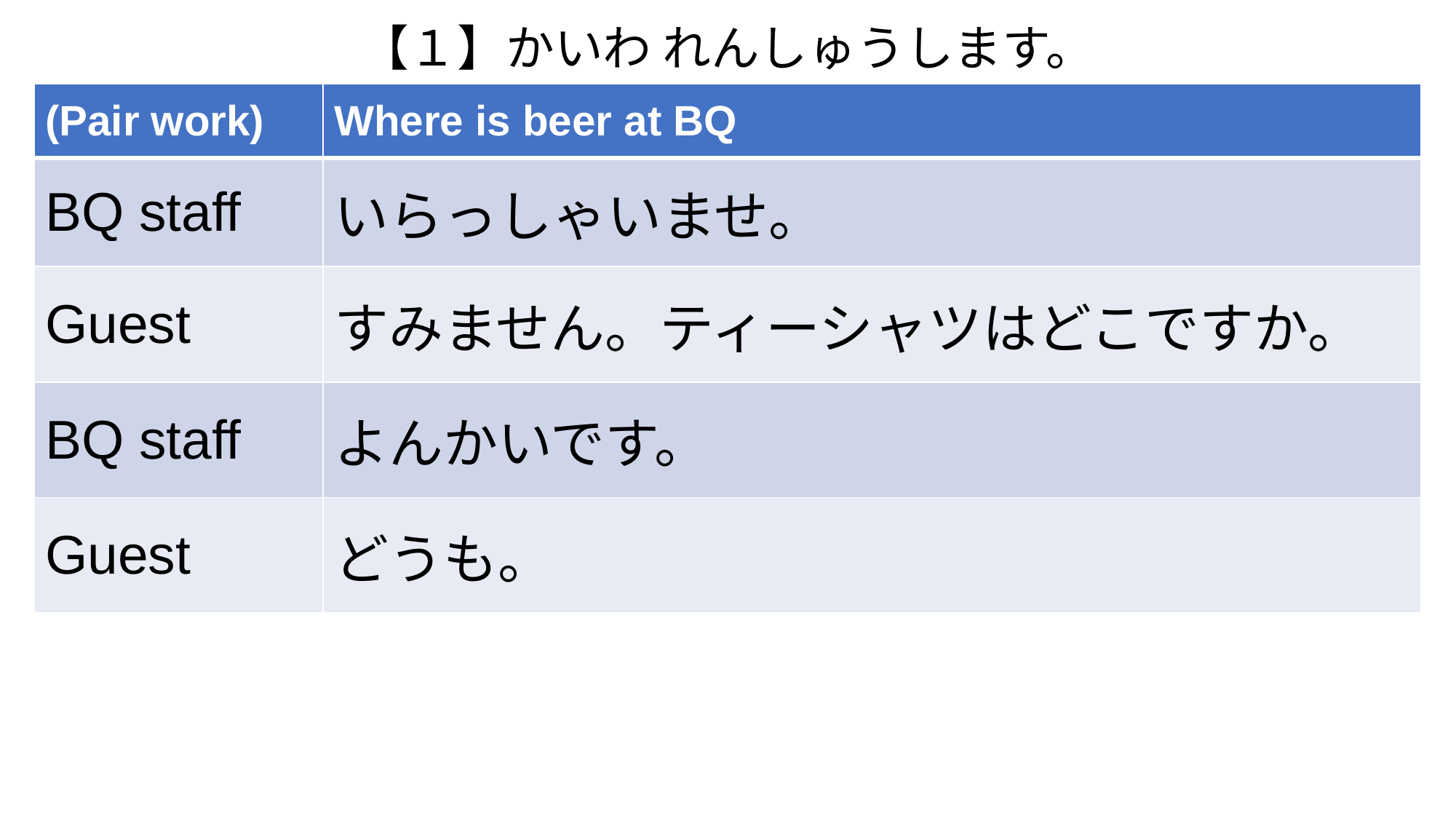

# 【１】かいわ れんしゅうします。
| (Pair work) | Where is beer at BQ |
| --- | --- |
| BQ staff | いらっしゃいませ。 |
| Guest | すみません。ティーシャツはどこですか。 |
| BQ staff | よんかいです。 |
| Guest | どうも。 |